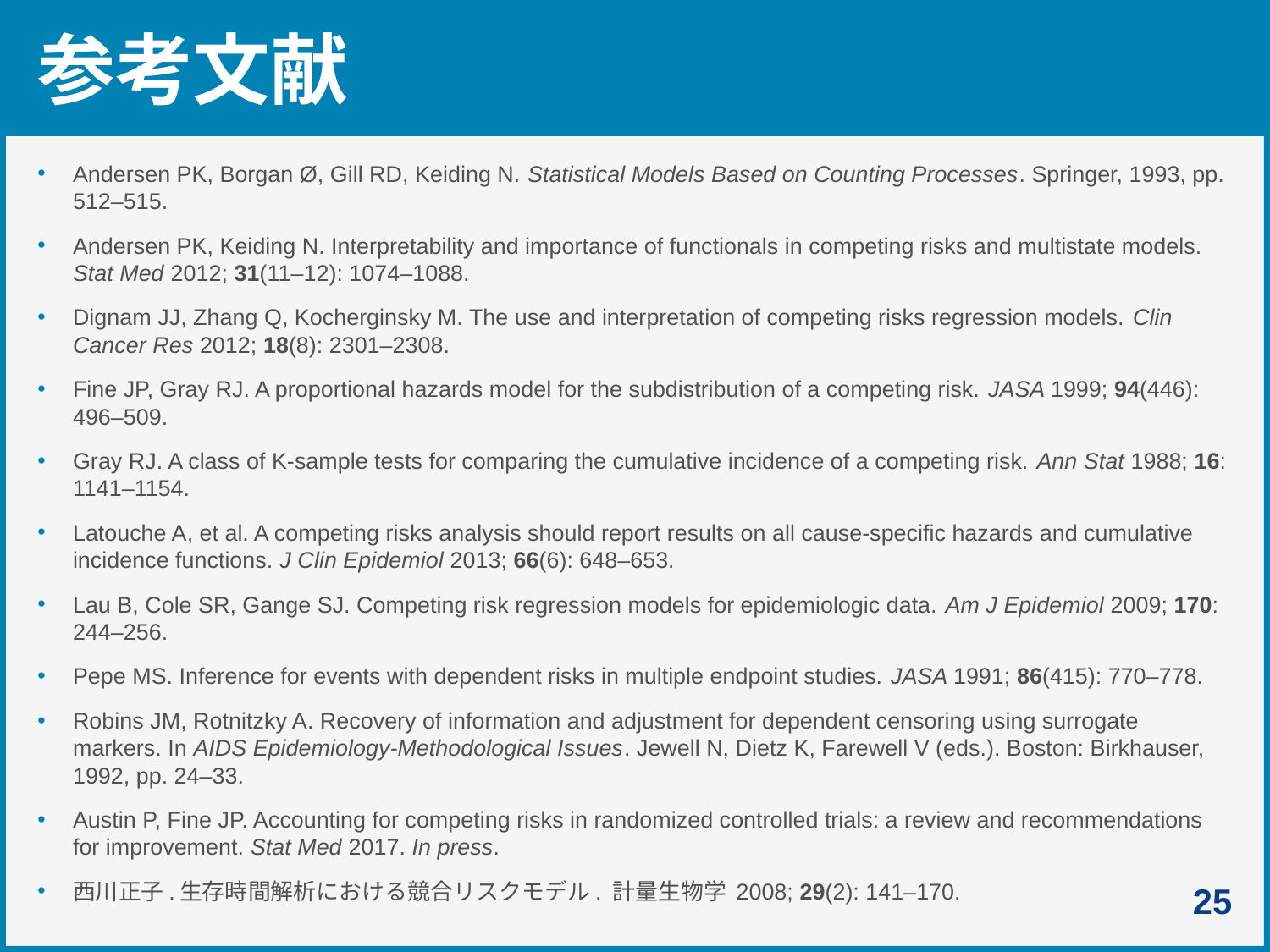

# 参考文献
Andersen PK, Borgan Ø, Gill RD, Keiding N. Statistical Models Based on Counting Processes. Springer, 1993, pp. 512–515.
Andersen PK, Keiding N. Interpretability and importance of functionals in competing risks and multistate models. Stat Med 2012; 31(11–12): 1074–1088.
Dignam JJ, Zhang Q, Kocherginsky M. The use and interpretation of competing risks regression models. Clin Cancer Res 2012; 18(8): 2301–2308.
Fine JP, Gray RJ. A proportional hazards model for the subdistribution of a competing risk. JASA 1999; 94(446): 496–509.
Gray RJ. A class of K-sample tests for comparing the cumulative incidence of a competing risk. Ann Stat 1988; 16: 1141–1154.
Latouche A, et al. A competing risks analysis should report results on all cause-specific hazards and cumulative incidence functions. J Clin Epidemiol 2013; 66(6): 648–653.
Lau B, Cole SR, Gange SJ. Competing risk regression models for epidemiologic data. Am J Epidemiol 2009; 170: 244–256.
Pepe MS. Inference for events with dependent risks in multiple endpoint studies. JASA 1991; 86(415): 770–778.
Robins JM, Rotnitzky A. Recovery of information and adjustment for dependent censoring using surrogate markers. In AIDS Epidemiology-Methodological Issues. Jewell N, Dietz K, Farewell V (eds.). Boston: Birkhauser, 1992, pp. 24–33.
Austin P, Fine JP. Accounting for competing risks in randomized controlled trials: a review and recommendations for improvement. Stat Med 2017. In press.
西川正子.生存時間解析における競合リスクモデル. 計量生物学 2008; 29(2): 141–170.
25